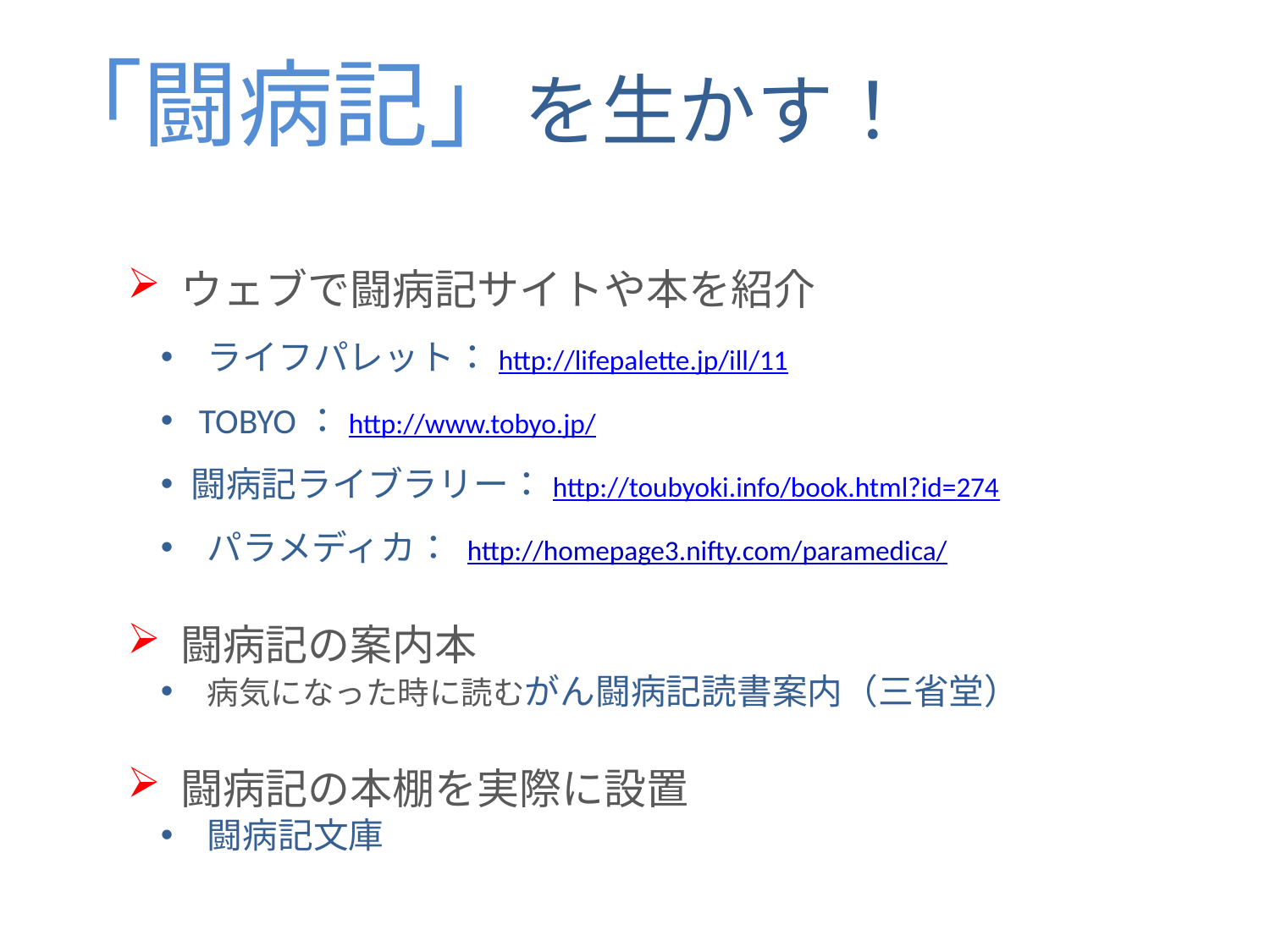

「闘病記」を生かす！
 ウェブで闘病記サイトや本を紹介
 ライフパレット：http://lifepalette.jp/ill/11
 TOBYO：http://www.tobyo.jp/
闘病記ライブラリー：http://toubyoki.info/book.html?id=274
 パラメディカ： http://homepage3.nifty.com/paramedica/
 闘病記の案内本
 病気になった時に読むがん闘病記読書案内（三省堂）
 闘病記の本棚を実際に設置
 闘病記文庫